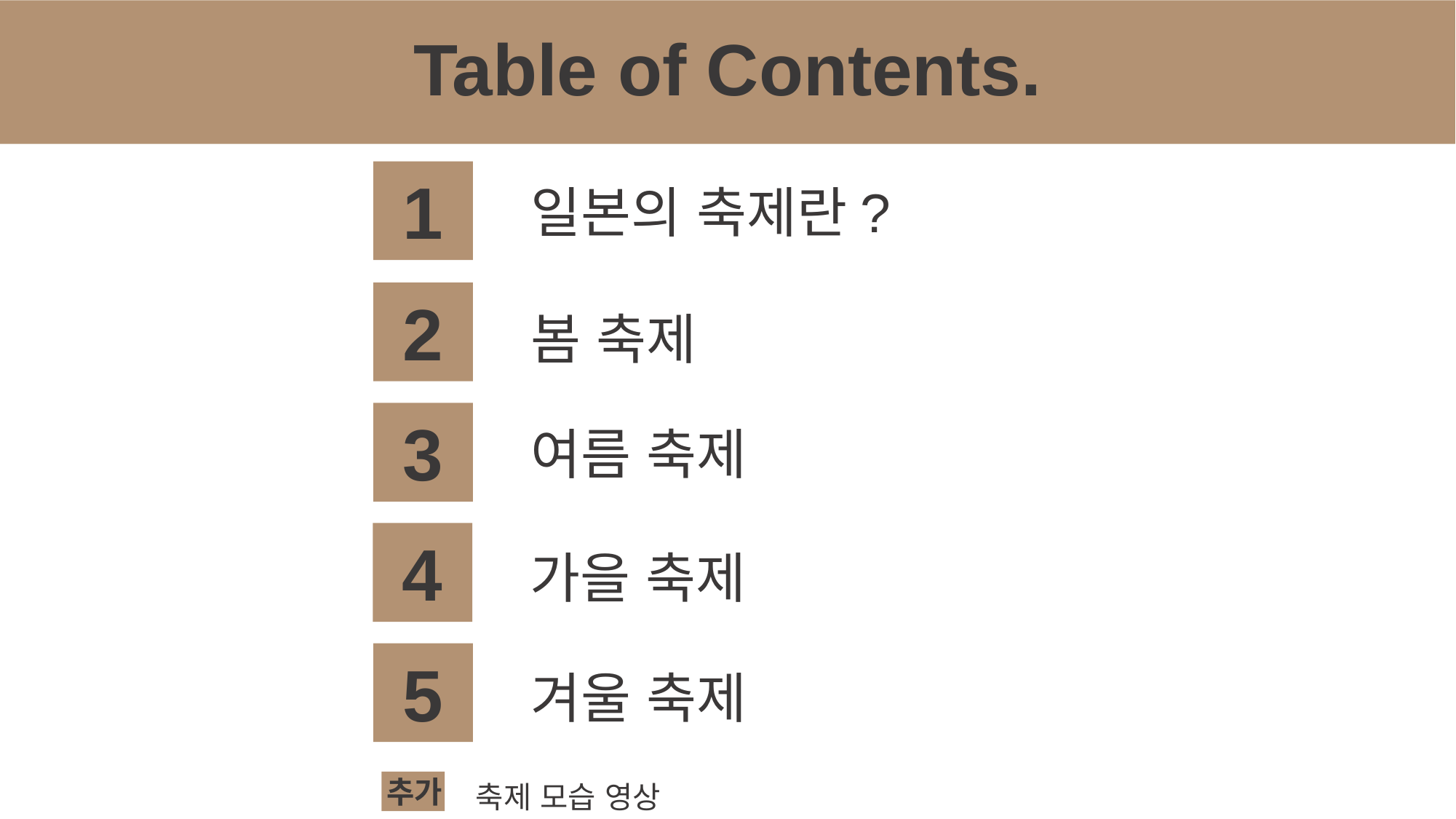

Table of Contents.

1
일본의 축제란?

2
봄 축제

3
여름 축제

4
가을 축제

5
겨울 축제

추가

축제 모습 영상